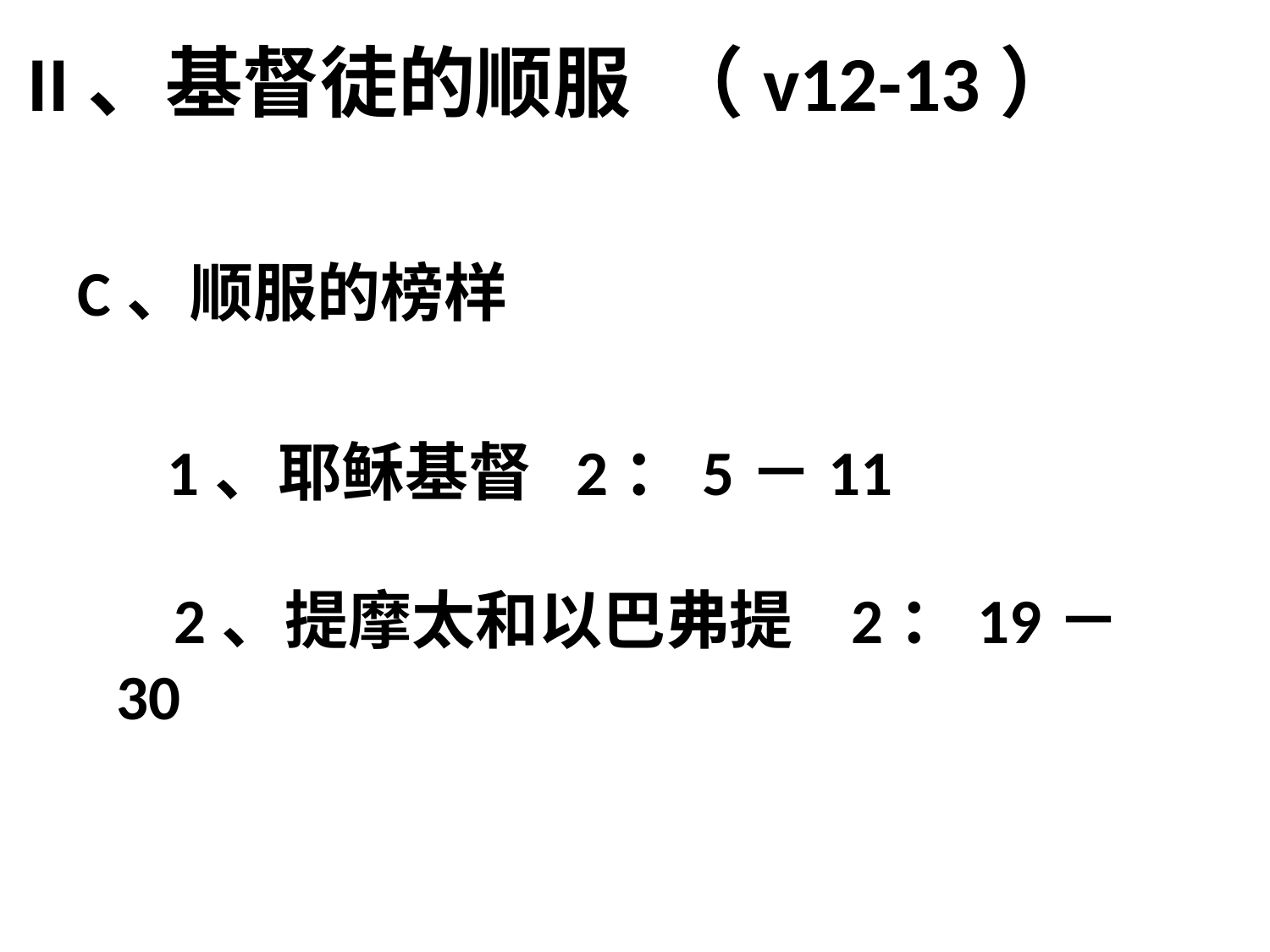

# II、基督徒的顺服  （v12-13）
C、顺服的榜样
     1、耶稣基督  2：5－11
    2、提摩太和以巴弗提   2：19－30